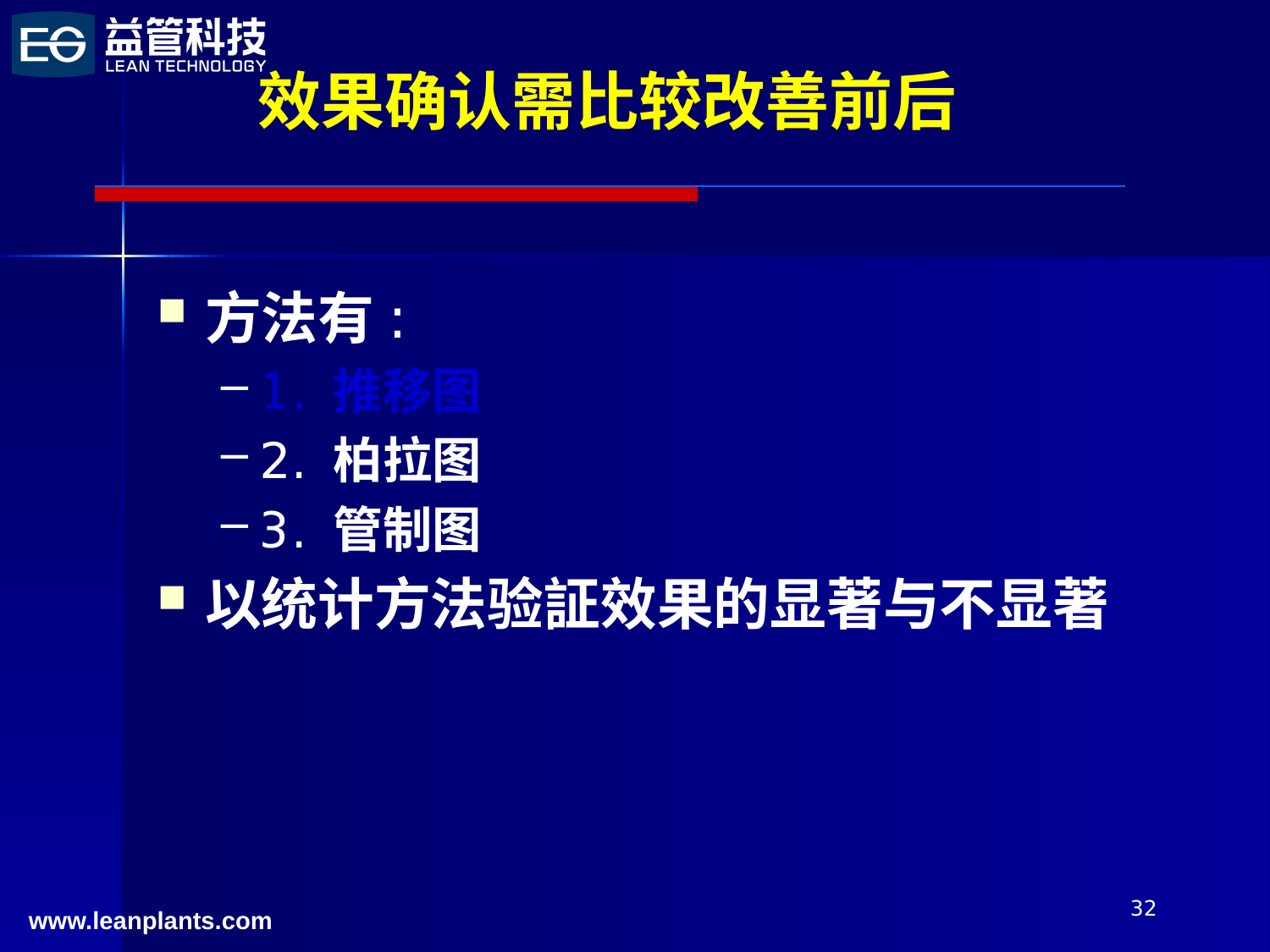

# 效果确认需比较改善前后
方法有:
1. 推移图
2. 柏拉图
3. 管制图
以统计方法验証效果的显著与不显著
32